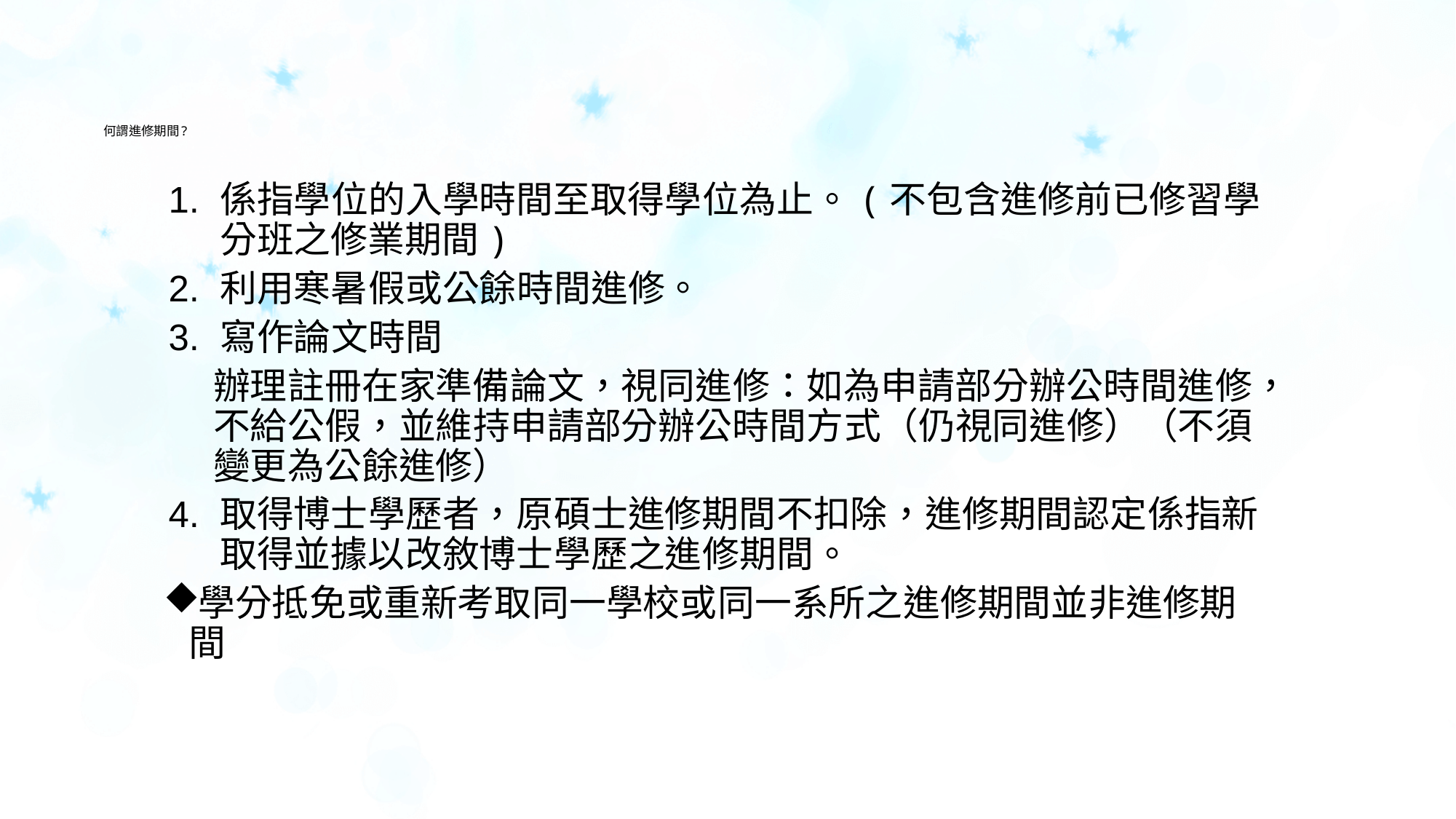

# 何謂進修期間?
係指學位的入學時間至取得學位為止。(不包含進修前已修習學分班之修業期間)
利用寒暑假或公餘時間進修。
寫作論文時間
辦理註冊在家準備論文，視同進修：如為申請部分辦公時間進修，不給公假，並維持申請部分辦公時間方式（仍視同進修）（不須變更為公餘進修）
取得博士學歷者，原碩士進修期間不扣除，進修期間認定係指新取得並據以改敘博士學歷之進修期間。
學分抵免或重新考取同一學校或同一系所之進修期間並非進修期間